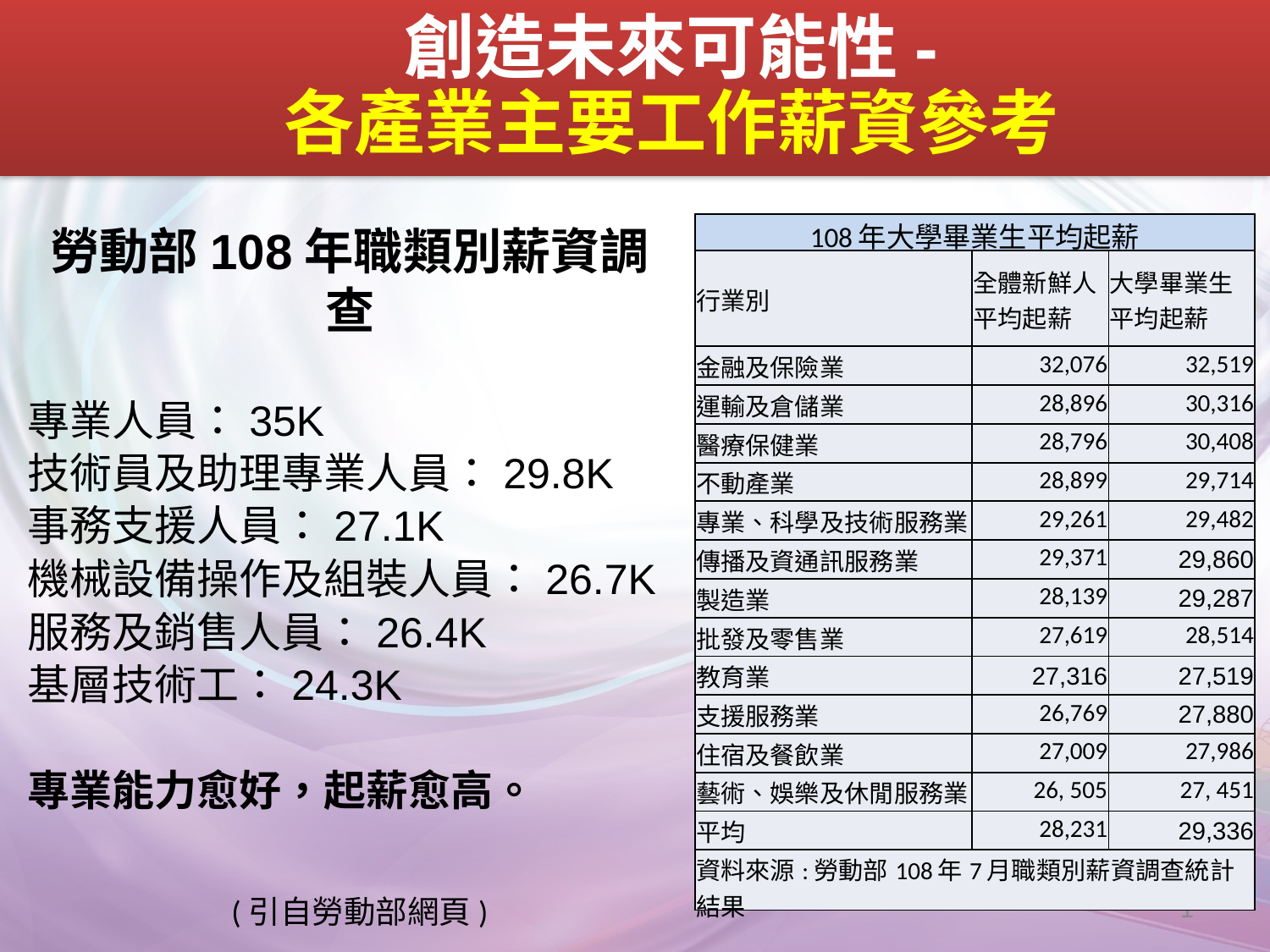

創造未來可能性-
各產業主要工作薪資參考
勞動部108年職類別薪資調查

專業人員：35K
技術員及助理專業人員：29.8K
事務支援人員：27.1K
機械設備操作及組裝人員：26.7K
服務及銷售人員：26.4K
基層技術工：24.3K

專業能力愈好，起薪愈高。
| 108年大學畢業生平均起薪 |  |  |
| --- | --- | --- |
| 行業別 | 全體新鮮人平均起薪 | 大學畢業生平均起薪 |
| 金融及保險業 | 32,076 | 32,519 |
| 運輸及倉儲業 | 28,896 | 30,316 |
| 醫療保健業 | 28,796 | 30,408 |
| 不動產業 | 28,899 | 29,714 |
| 專業、科學及技術服務業 | 29,261 | 29,482 |
| 傳播及資通訊服務業 | 29,371 | 29,860 |
| 製造業 | 28,139 | 29,287 |
| 批發及零售業 | 27,619 | 28,514 |
| 教育業 | 27,316 | 27,519 |
| 支援服務業 | 26,769 | 27,880 |
| 住宿及餐飲業 | 27,009 | 27,986 |
| 藝術、娛樂及休閒服務業 | 26, 505 | 27, 451 |
| 平均 | 28,231 | 29,336 |
| 資料來源:勞動部108年7月職類別薪資調查統計結果 |  |  |
1
(引自勞動部網頁)